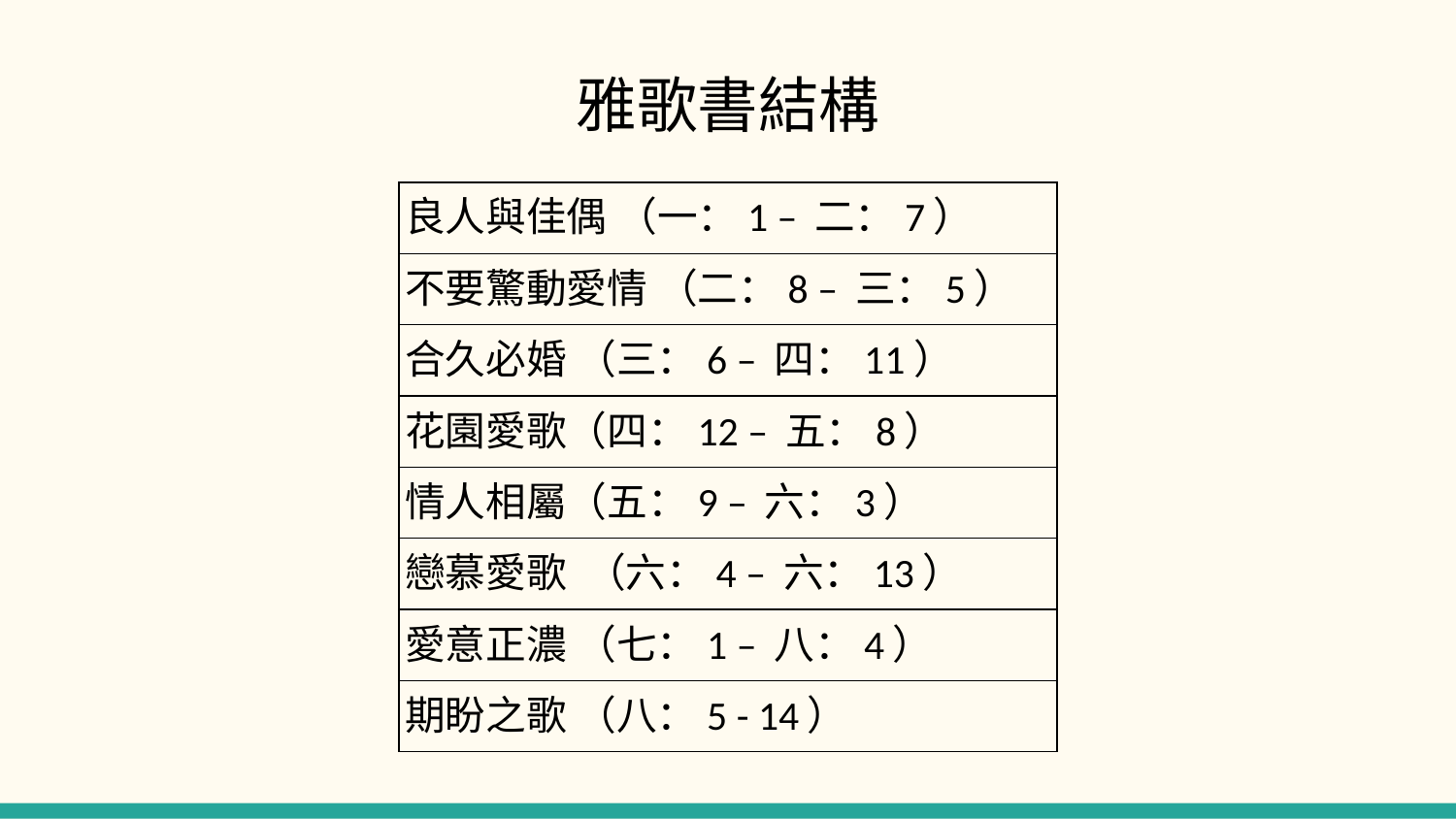

# 雅歌書結構
| 良人與佳偶 （一：1 – 二：7） |
| --- |
| 不要驚動愛情 （二：8 – 三：5） |
| 合久必婚 （三：6 – 四：11） |
| 花園愛歌（四：12 – 五：8） |
| 情人相屬（五：9 – 六：3） |
| 戀慕愛歌 （六：4 – 六：13） |
| 愛意正濃 （七：1 – 八：4） |
| 期盼之歌 （八：5 - 14） |